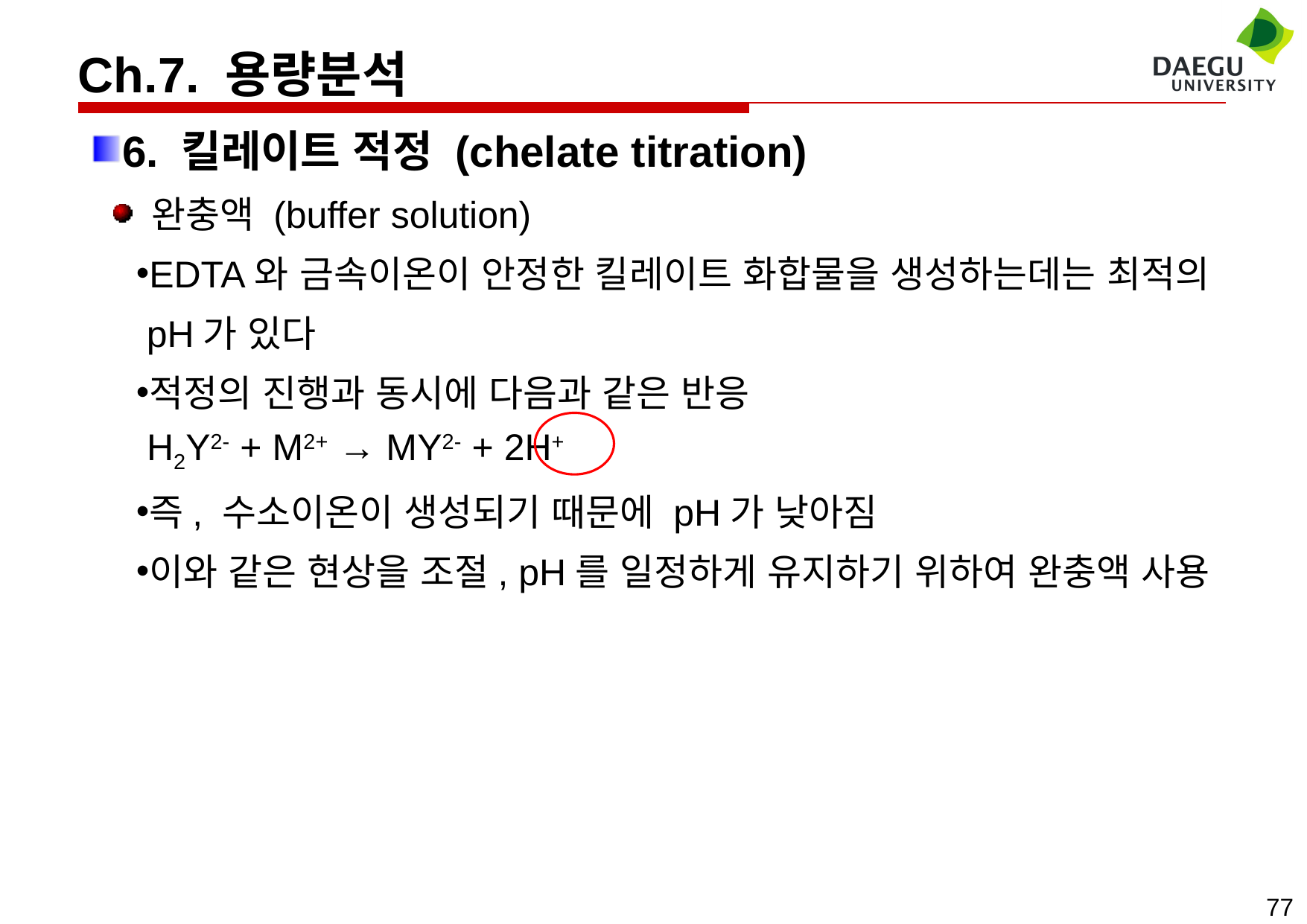

Ch.7. 용량분석
6. 킬레이트 적정 (chelate titration)
 완충액 (buffer solution)
EDTA와 금속이온이 안정한 킬레이트 화합물을 생성하는데는 최적의 pH가 있다
적정의 진행과 동시에 다음과 같은 반응
 H2Y2- + M2+ → MY2- + 2H+
즉, 수소이온이 생성되기 때문에 pH가 낮아짐
이와 같은 현상을 조절, pH를 일정하게 유지하기 위하여 완충액 사용

77